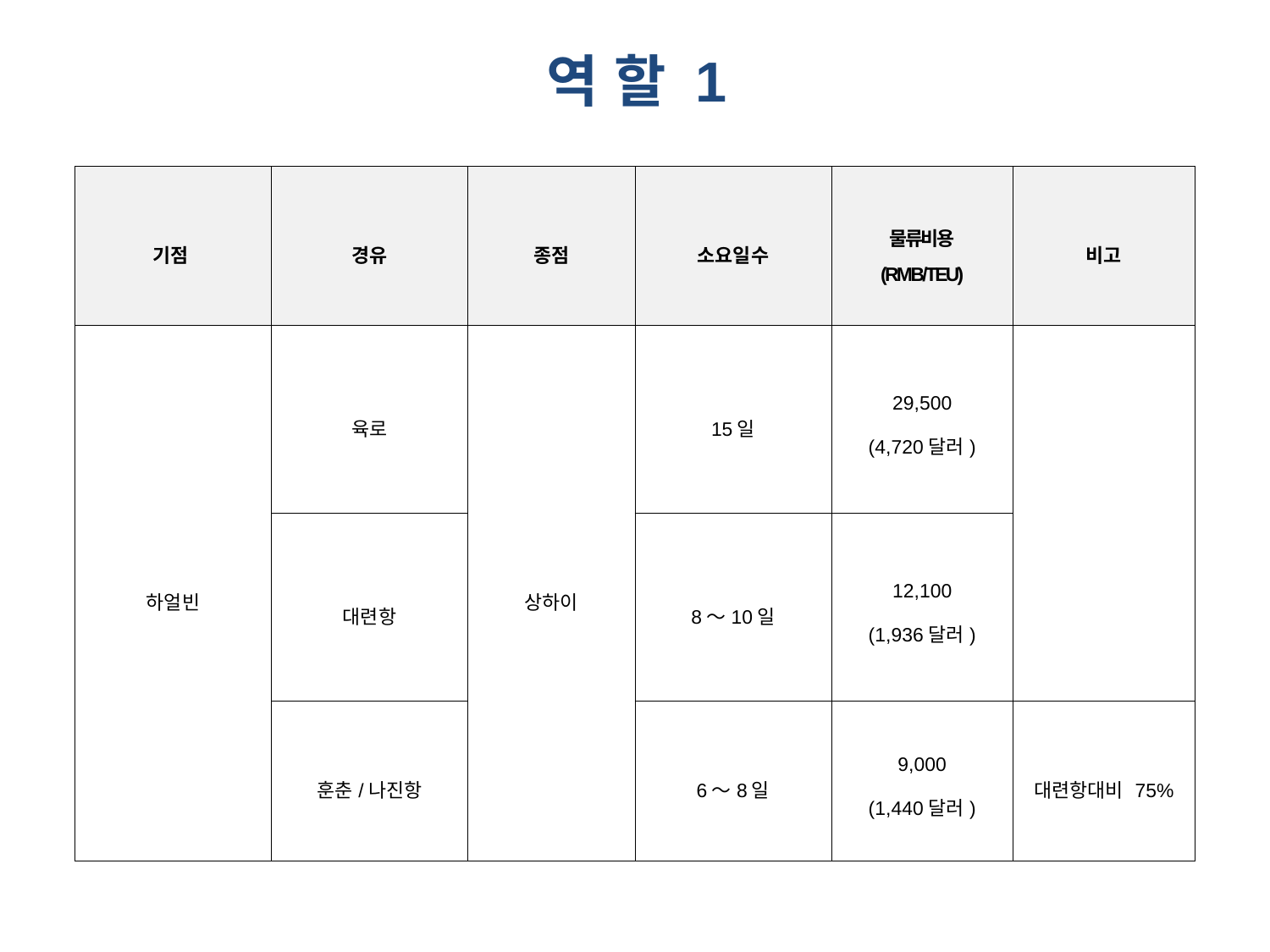

# 역 할 1
| 기점 | 경유 | 종점 | 소요일수 | 물류비용 (RMB/TEU) | 비고 |
| --- | --- | --- | --- | --- | --- |
| 하얼빈 | 육로 | 상하이 | 15일 | 29,500 (4,720달러) |  |
|  | 대련항 |  | 8～10일 | 12,100 (1,936달러) |  |
|  | 훈춘/나진항 |  | 6～8일 | 9,000 (1,440달러) | 대련항대비 75% |